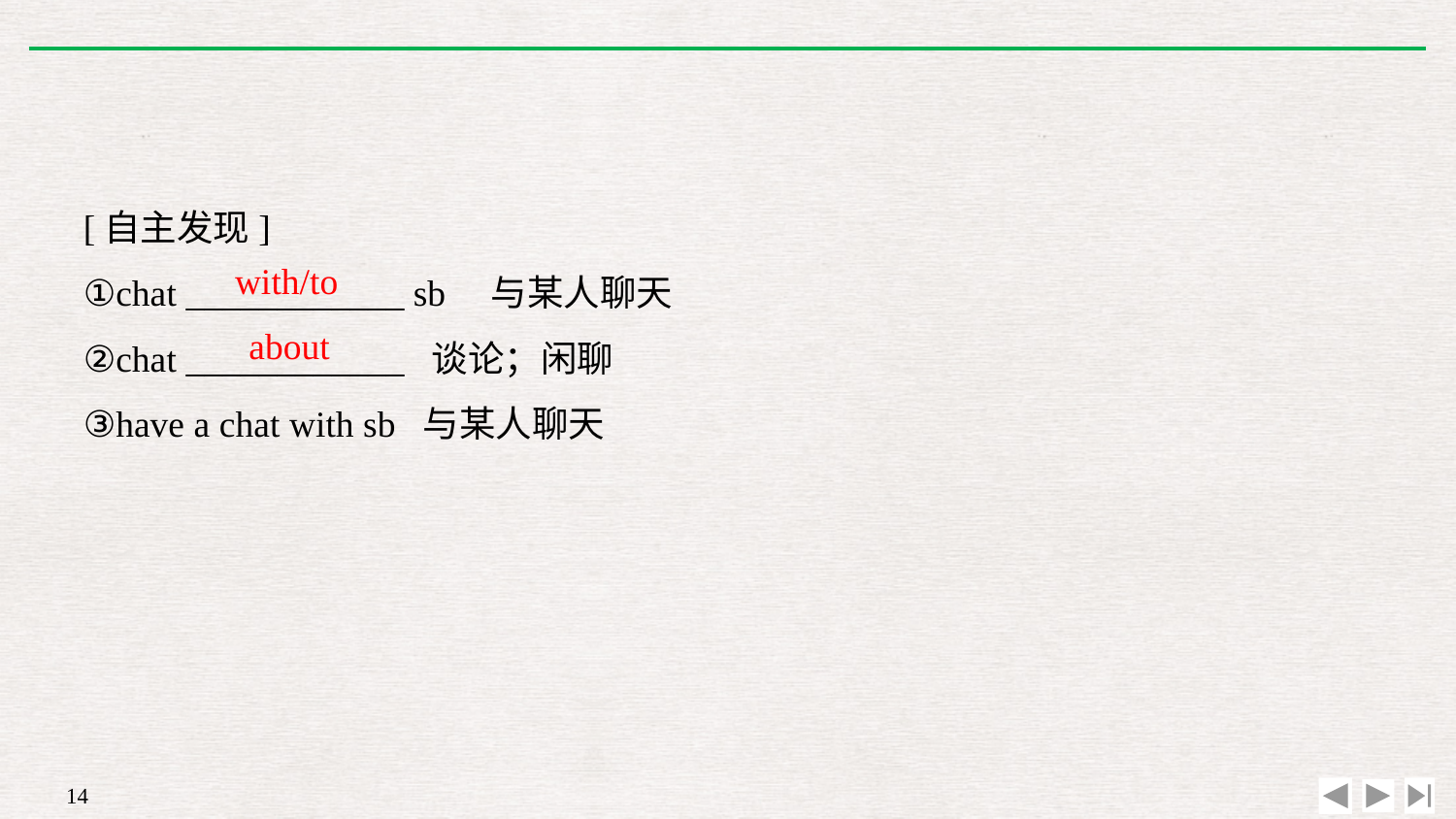

[自主发现]
①chat ____________ sb　与某人聊天
②chat ____________  谈论；闲聊
③have a chat with sb  与某人聊天
with/to
about